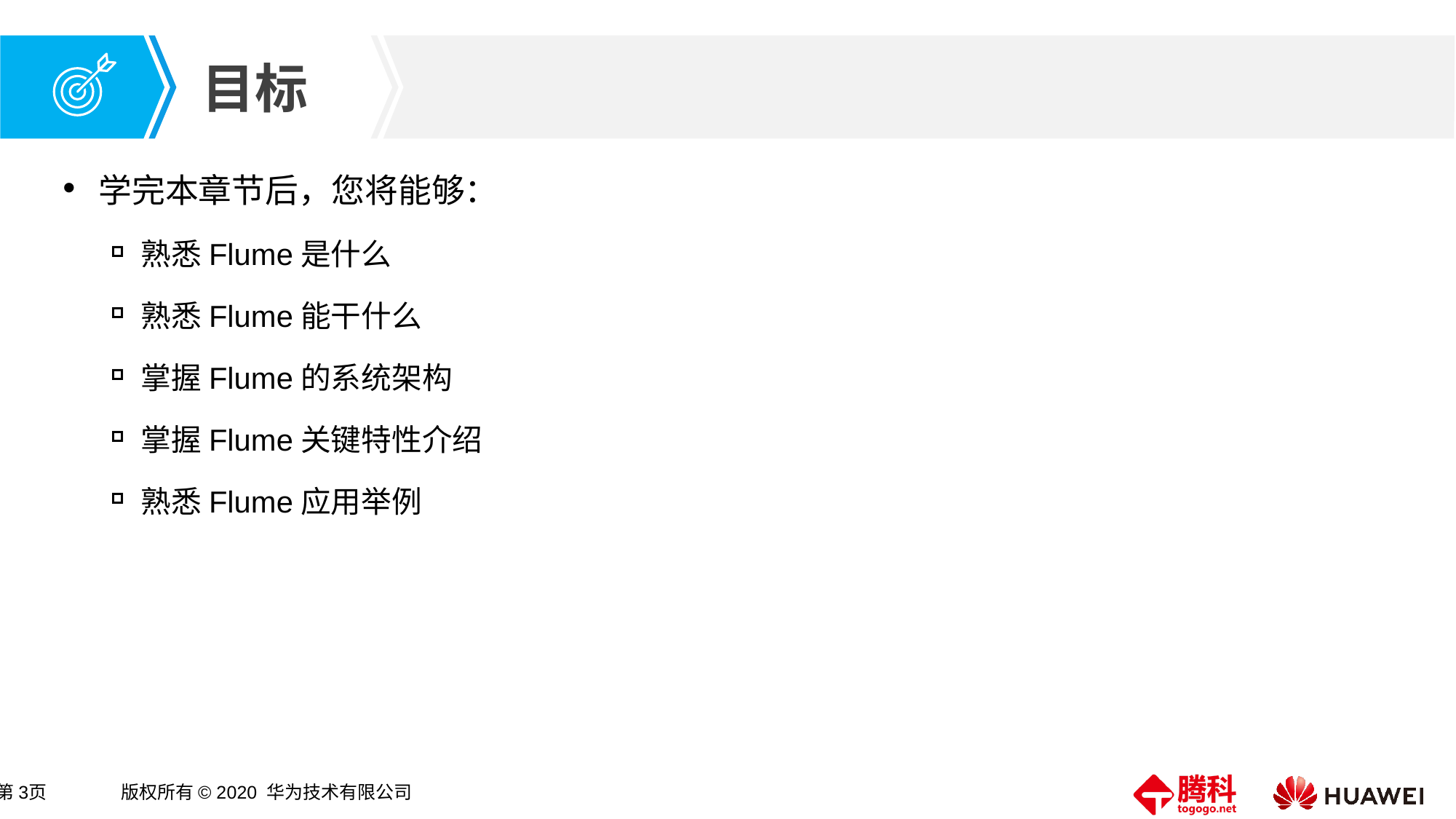

学完本章节后，您将能够：
熟悉Flume是什么
熟悉Flume能干什么
掌握Flume的系统架构
掌握Flume关键特性介绍
熟悉Flume应用举例